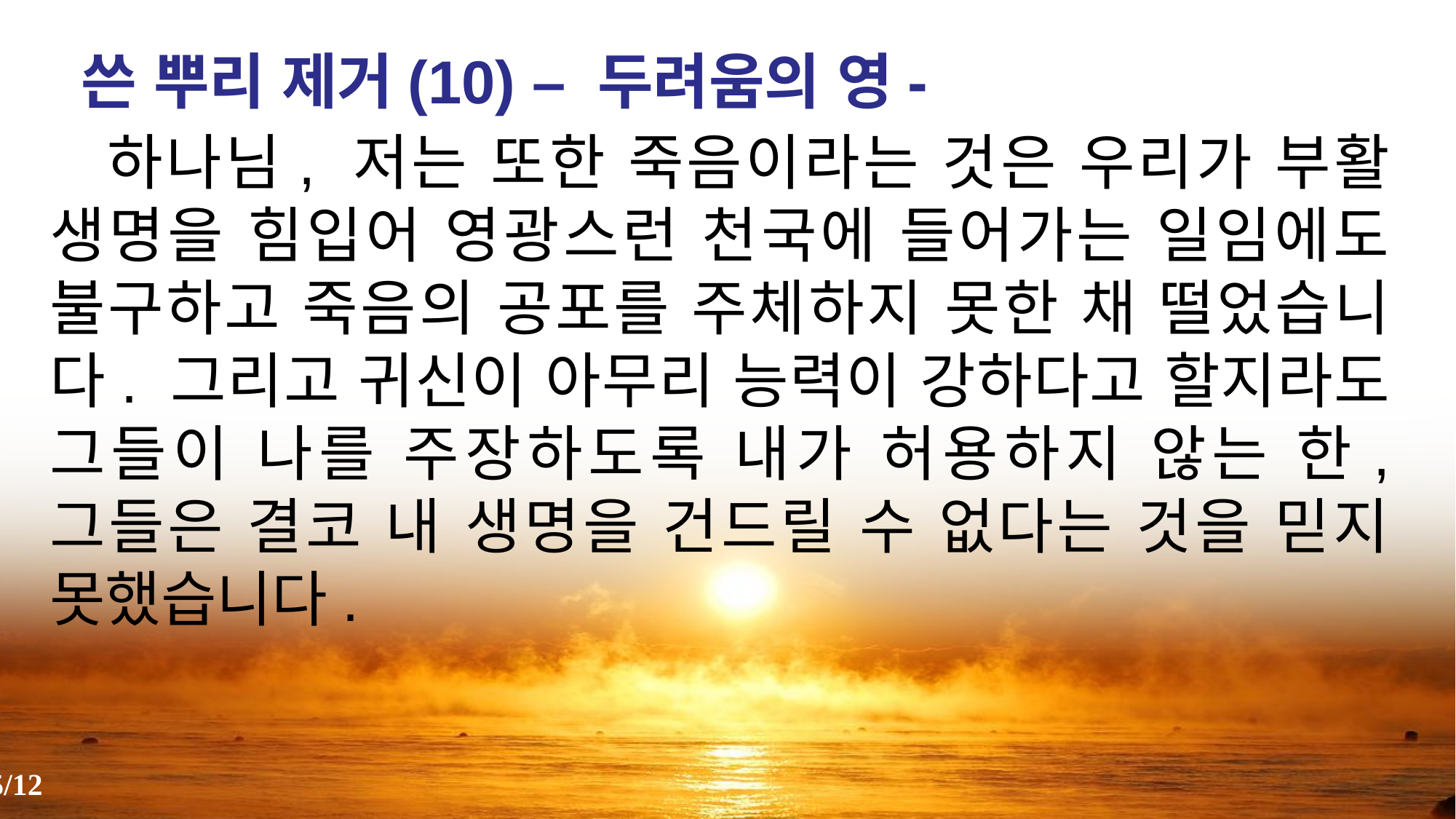

쓴 뿌리 제거(10) – 두려움의 영-
  하나님, 저는 또한 죽음이라는 것은 우리가 부활 생명을 힘입어 영광스런 천국에 들어가는 일임에도 불구하고 죽음의 공포를 주체하지 못한 채 떨었습니다. 그리고 귀신이 아무리 능력이 강하다고 할지라도 그들이 나를 주장하도록 내가 허용하지 않는 한, 그들은 결코 내 생명을 건드릴 수 없다는 것을 믿지 못했습니다.